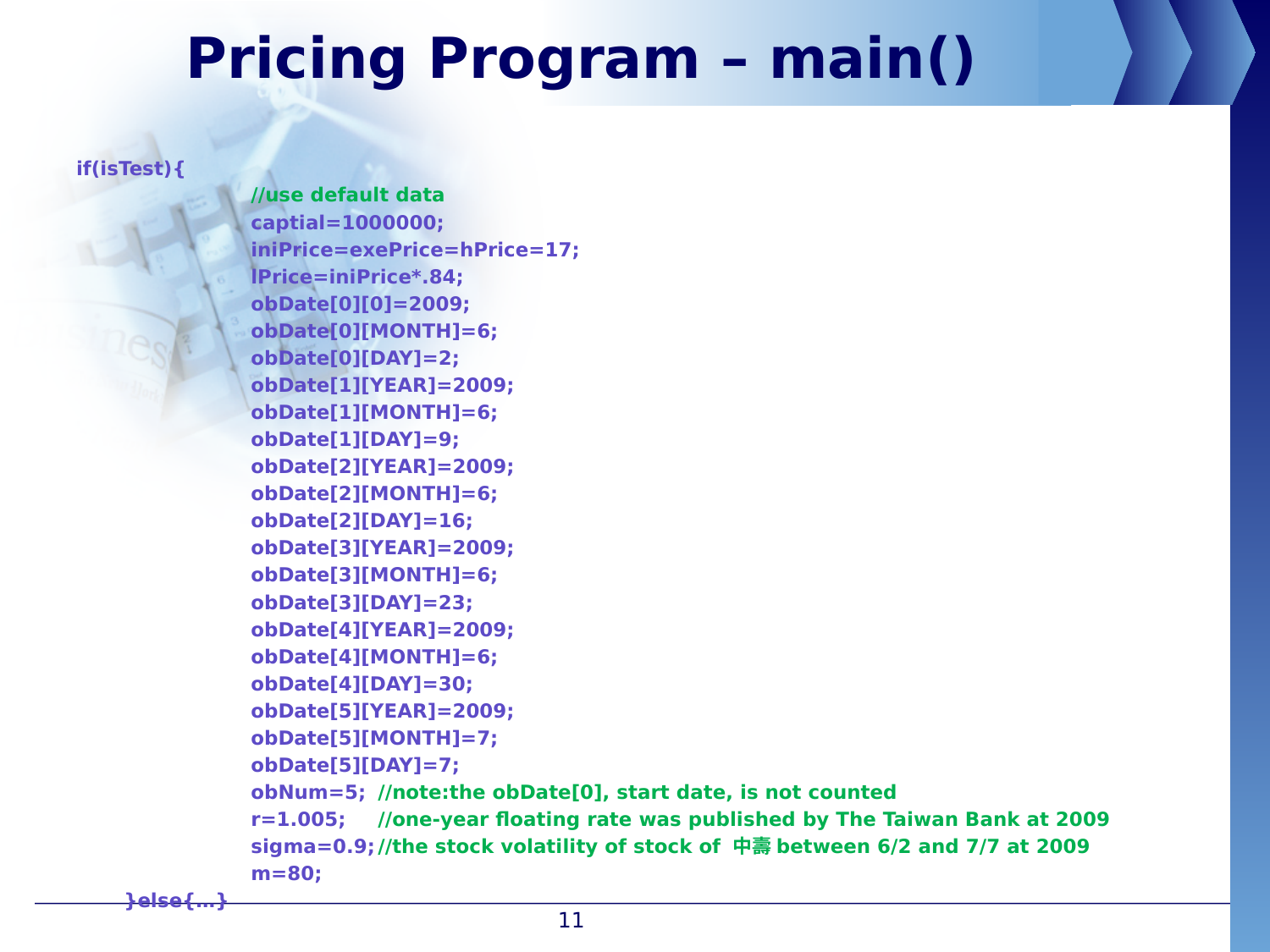

# Pricing Program – main()
if(isTest){
		//use default data
		captial=1000000;
		iniPrice=exePrice=hPrice=17;
		lPrice=iniPrice*.84;
		obDate[0][0]=2009;
		obDate[0][MONTH]=6;
		obDate[0][DAY]=2;
		obDate[1][YEAR]=2009;
		obDate[1][MONTH]=6;
		obDate[1][DAY]=9;
		obDate[2][YEAR]=2009;
		obDate[2][MONTH]=6;
		obDate[2][DAY]=16;
		obDate[3][YEAR]=2009;
		obDate[3][MONTH]=6;
		obDate[3][DAY]=23;
		obDate[4][YEAR]=2009;
		obDate[4][MONTH]=6;
		obDate[4][DAY]=30;
		obDate[5][YEAR]=2009;
		obDate[5][MONTH]=7;
		obDate[5][DAY]=7;
		obNum=5;	//note:the obDate[0], start date, is not counted
		r=1.005;	//one-year floating rate was published by The Taiwan Bank at 2009
		sigma=0.9;	//the stock volatility of stock of 中壽between 6/2 and 7/7 at 2009
		m=80;
	}else{…}
11